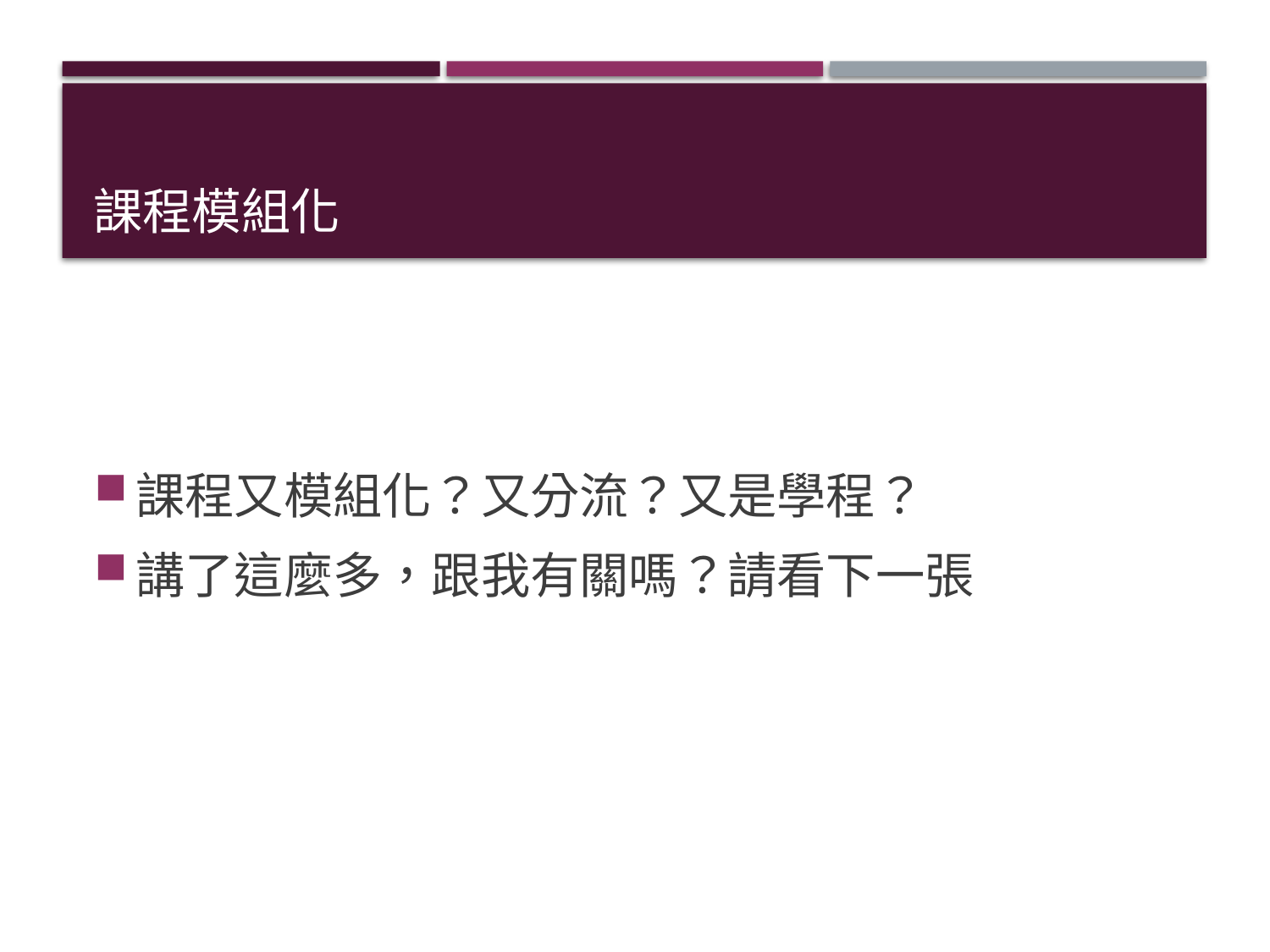

# 課程模組化
課程又模組化？又分流？又是學程？
講了這麼多，跟我有關嗎？請看下一張